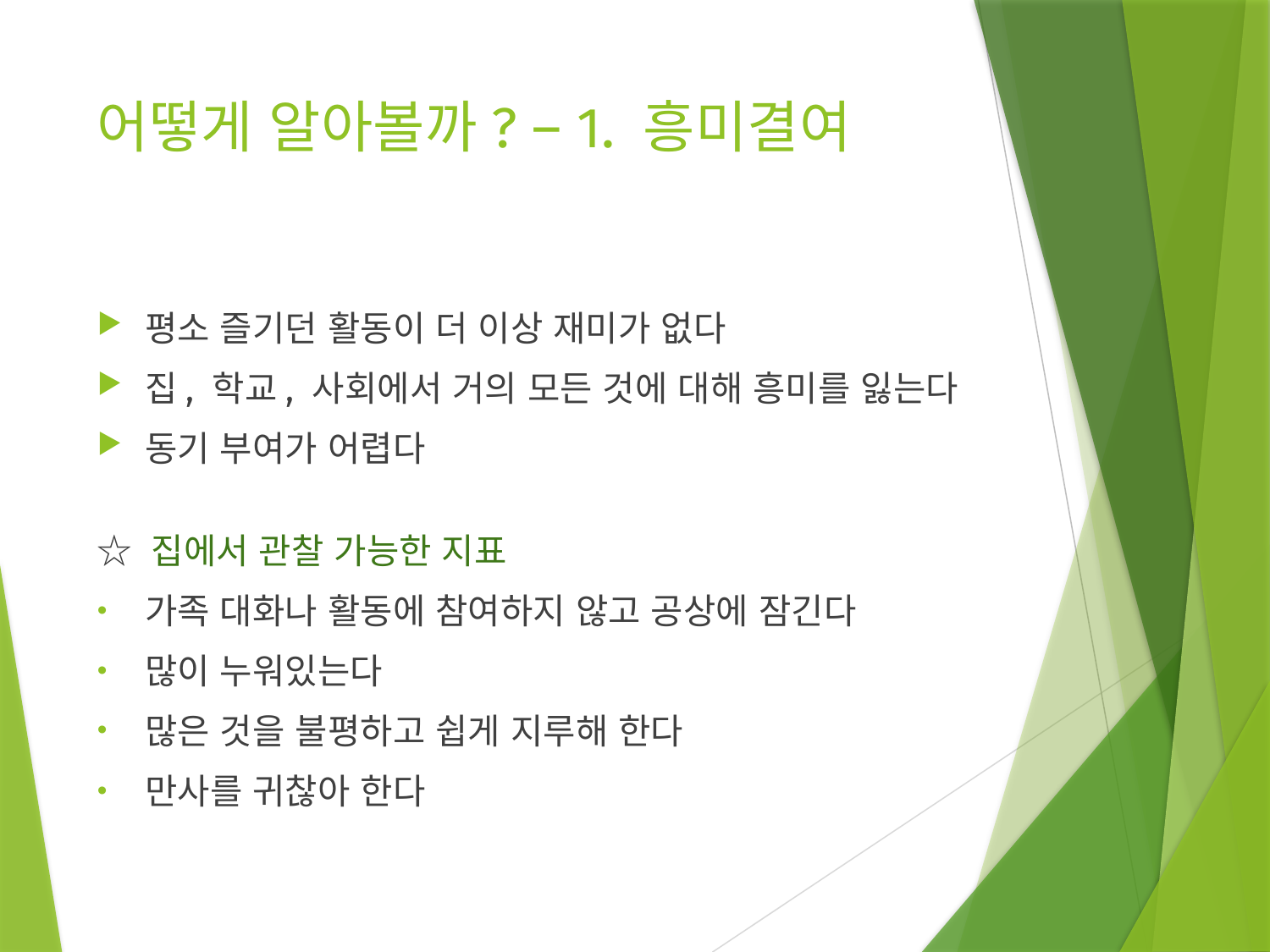

# 어떻게 알아볼까? – 1. 흥미결여
평소 즐기던 활동이 더 이상 재미가 없다
집, 학교, 사회에서 거의 모든 것에 대해 흥미를 잃는다
동기 부여가 어렵다
☆ 집에서 관찰 가능한 지표
가족 대화나 활동에 참여하지 않고 공상에 잠긴다
많이 누워있는다
많은 것을 불평하고 쉽게 지루해 한다
만사를 귀찮아 한다